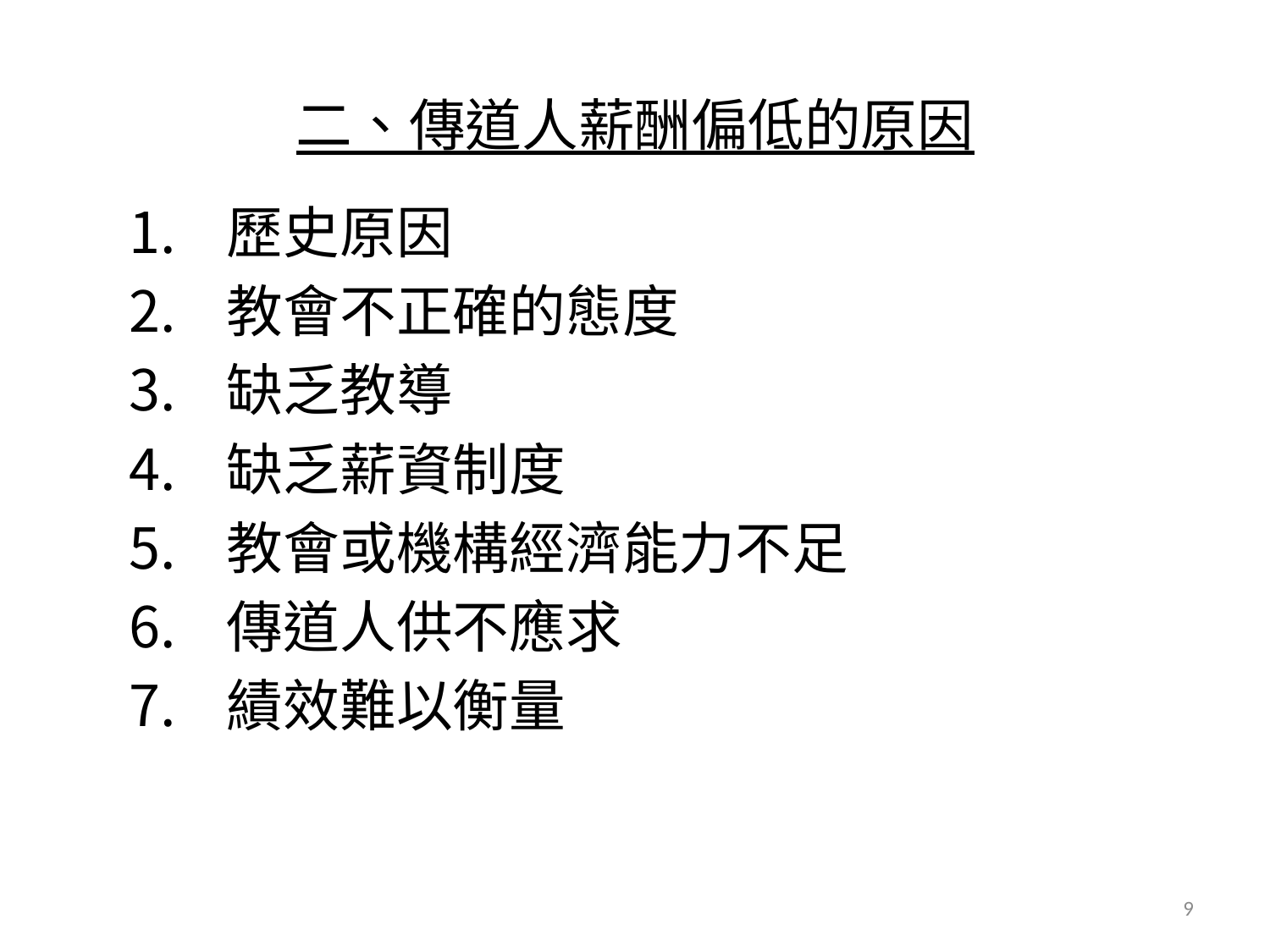

# 二、傳道人薪酬偏低的原因
 歷史原因
 教會不正確的態度
 缺乏教導
 缺乏薪資制度
 教會或機構經濟能力不足
 傳道人供不應求
 績效難以衡量

9